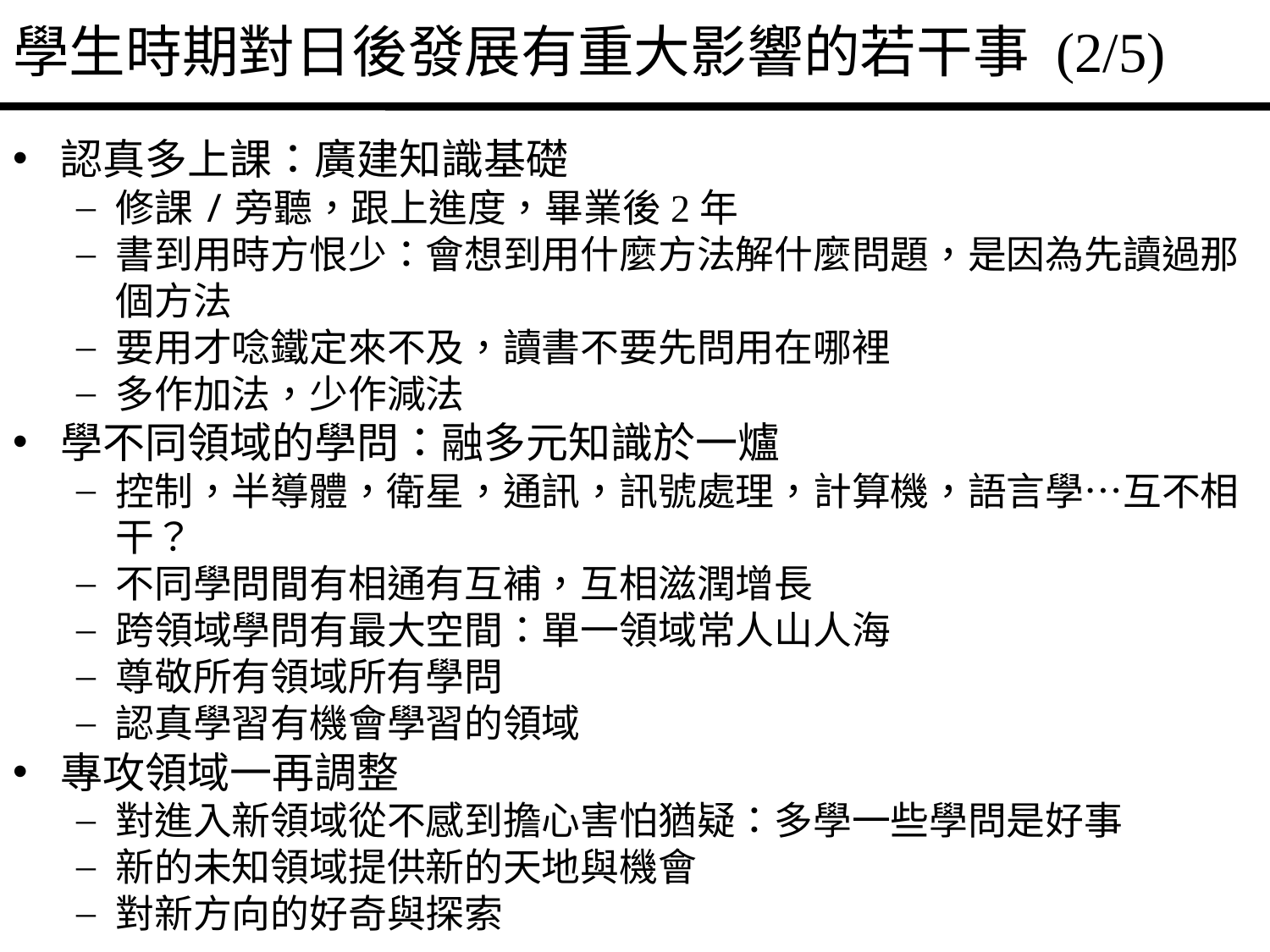

學生時期對日後發展有重大影響的若干事 (2/5)
認真多上課：廣建知識基礎
修課/旁聽，跟上進度，畢業後2年
書到用時方恨少：會想到用什麼方法解什麼問題，是因為先讀過那個方法
要用才唸鐵定來不及，讀書不要先問用在哪裡
多作加法，少作減法
學不同領域的學問：融多元知識於一爐
控制，半導體，衛星，通訊，訊號處理，計算機，語言學…互不相干？
不同學問間有相通有互補，互相滋潤增長
跨領域學問有最大空間：單一領域常人山人海
尊敬所有領域所有學問
認真學習有機會學習的領域
專攻領域一再調整
對進入新領域從不感到擔心害怕猶疑：多學一些學問是好事
新的未知領域提供新的天地與機會
對新方向的好奇與探索